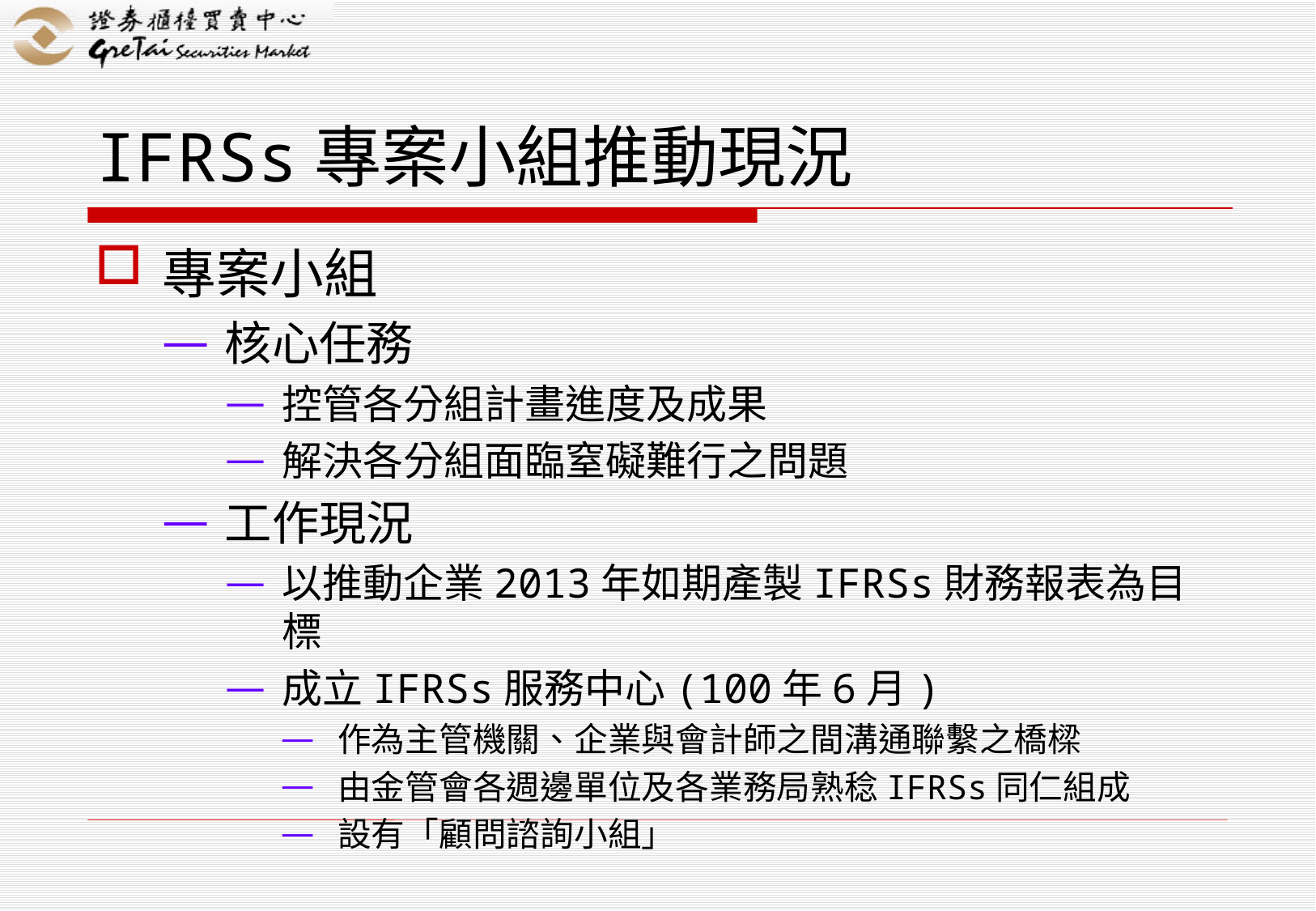

# IFRSs專案小組推動現況
專案小組
核心任務
控管各分組計畫進度及成果
解決各分組面臨窒礙難行之問題
工作現況
以推動企業2013年如期產製IFRSs財務報表為目標
成立IFRSs服務中心(100年6月)
作為主管機關、企業與會計師之間溝通聯繫之橋樑
由金管會各週邊單位及各業務局熟稔IFRSs同仁組成
設有「顧問諮詢小組」